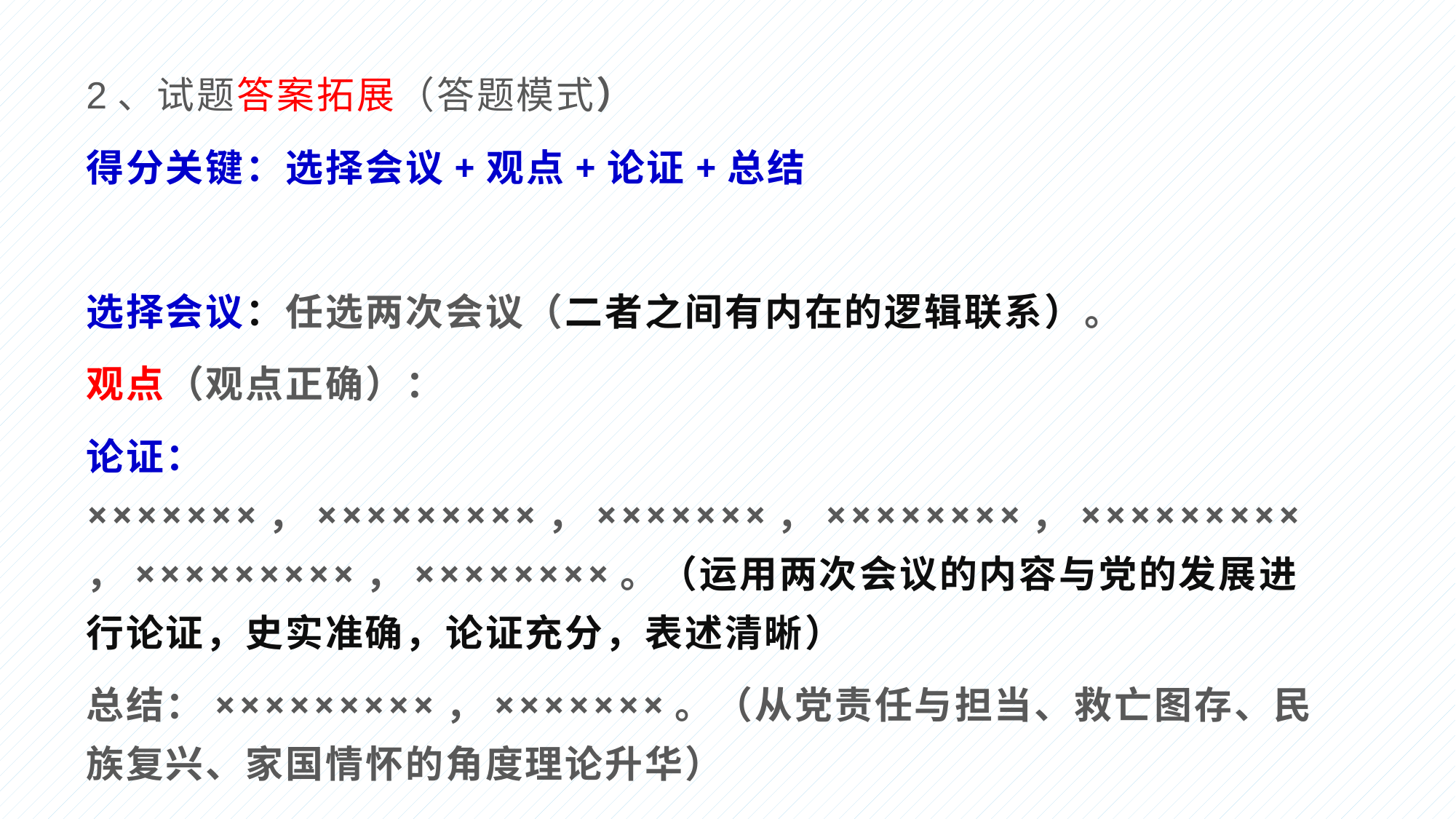

2、试题答案拓展（答题模式）
得分关键：选择会议+观点+论证+总结

选择会议：任选两次会议（二者之间有内在的逻辑联系）。
观点（观点正确）：
论证：×××××××，×××××××××，×××××××，××××××××，×××××××××，×××××××××，××××××××。（运用两次会议的内容与党的发展进行论证，史实准确，论证充分，表述清晰）
总结：×××××××××，×××××××。（从党责任与担当、救亡图存、民族复兴、家国情怀的角度理论升华）